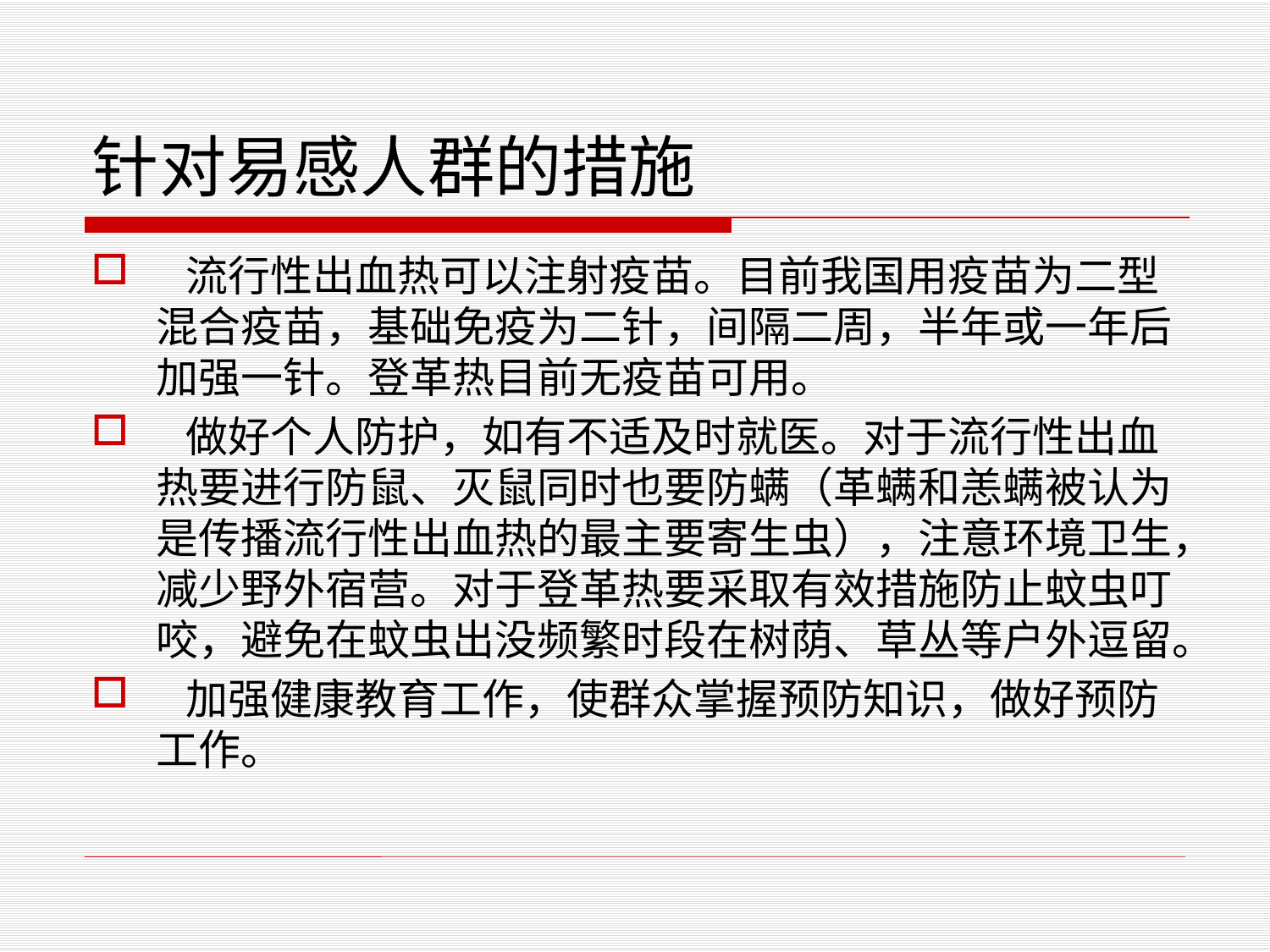

# 针对易感人群的措施
  流行性出血热可以注射疫苗。目前我国用疫苗为二型混合疫苗，基础免疫为二针，间隔二周，半年或一年后加强一针。登革热目前无疫苗可用。
  做好个人防护，如有不适及时就医。对于流行性出血热要进行防鼠、灭鼠同时也要防螨（革螨和恙螨被认为是传播流行性出血热的最主要寄生虫），注意环境卫生，减少野外宿营。对于登革热要采取有效措施防止蚊虫叮咬，避免在蚊虫出没频繁时段在树荫、草丛等户外逗留。
  加强健康教育工作，使群众掌握预防知识，做好预防工作。